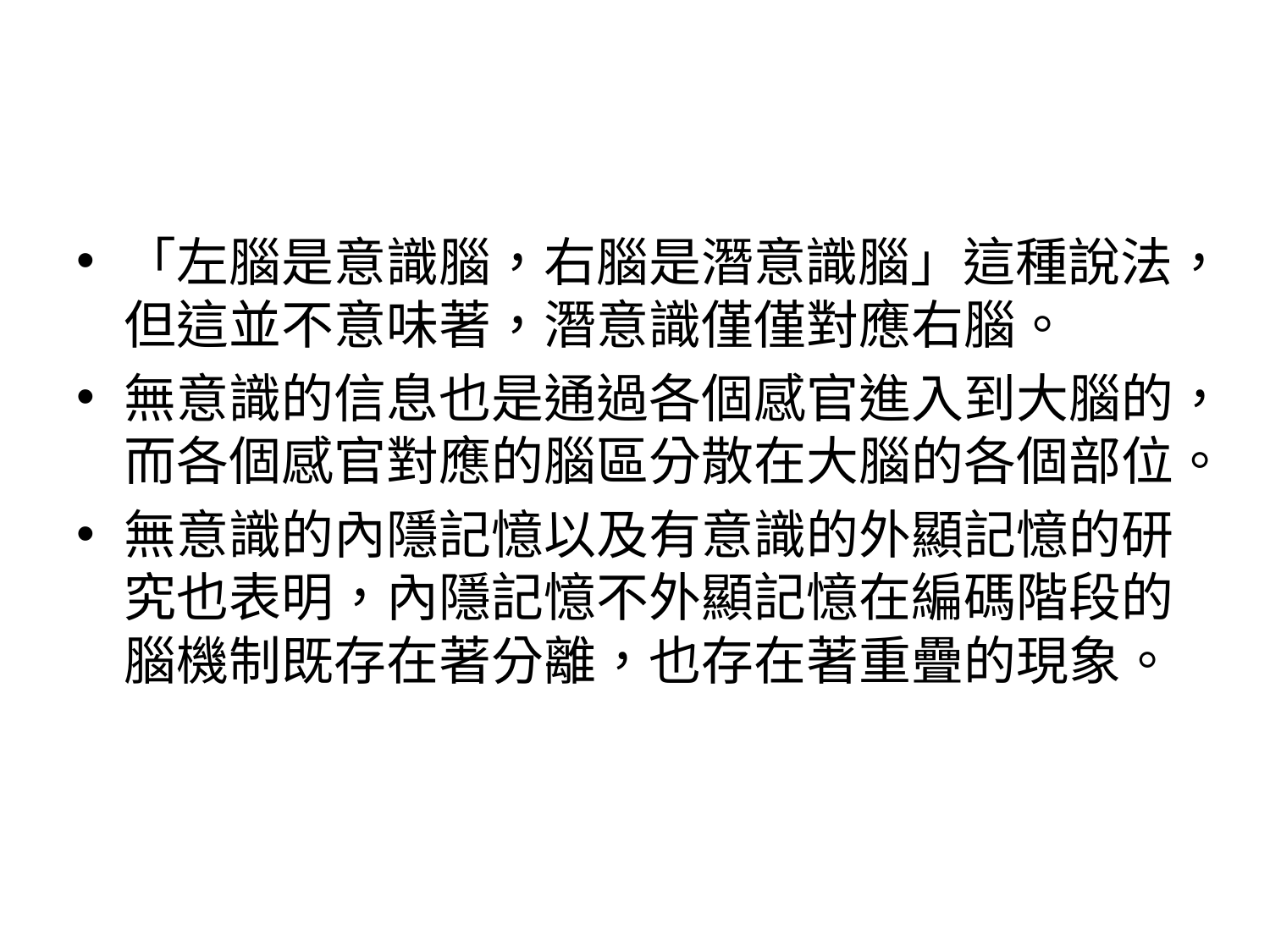

「左腦是意識腦，右腦是潛意識腦」這種說法，但這並不意味著，潛意識僅僅對應右腦。
無意識的信息也是通過各個感官進入到大腦的，而各個感官對應的腦區分散在大腦的各個部位。
無意識的內隱記憶以及有意識的外顯記憶的研究也表明，內隱記憶不外顯記憶在編碼階段的腦機制既存在著分離，也存在著重疊的現象。